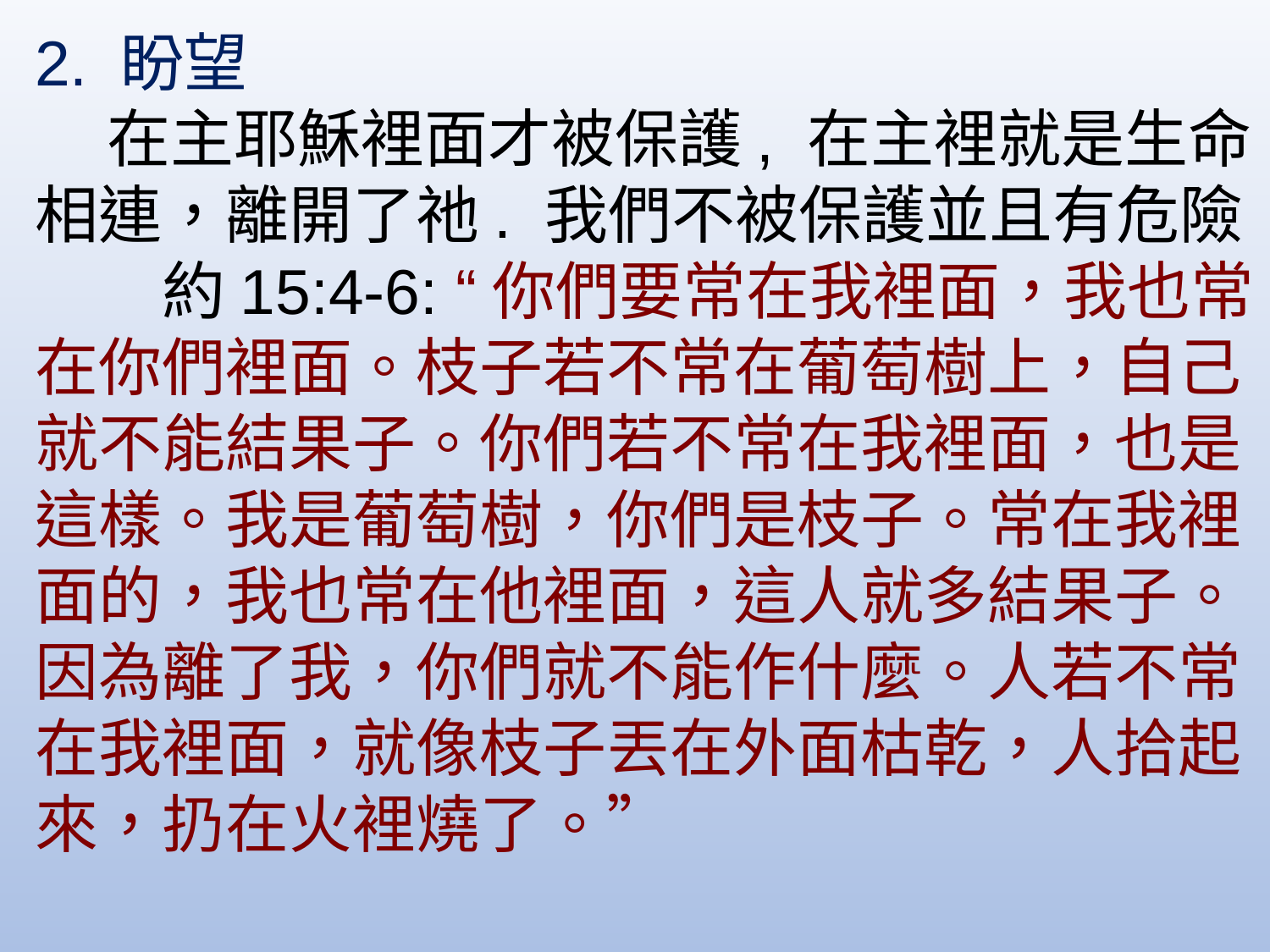

2. 盼望
    在主耶穌裡面才被保護, 在主裡就是生命相連，離開了祂. 我們不被保護並且有危險 	約15:4-6: “你們要常在我裡面，我也常在你們裡面。枝子若不常在葡萄樹上，自己就不能結果子。你們若不常在我裡面，也是這樣。我是葡萄樹，你們是枝子。常在我裡面的，我也常在他裡面，這人就多結果子。因為離了我，你們就不能作什麼。人若不常在我裡面，就像枝子丟在外面枯乾，人拾起來，扔在火裡燒了。”